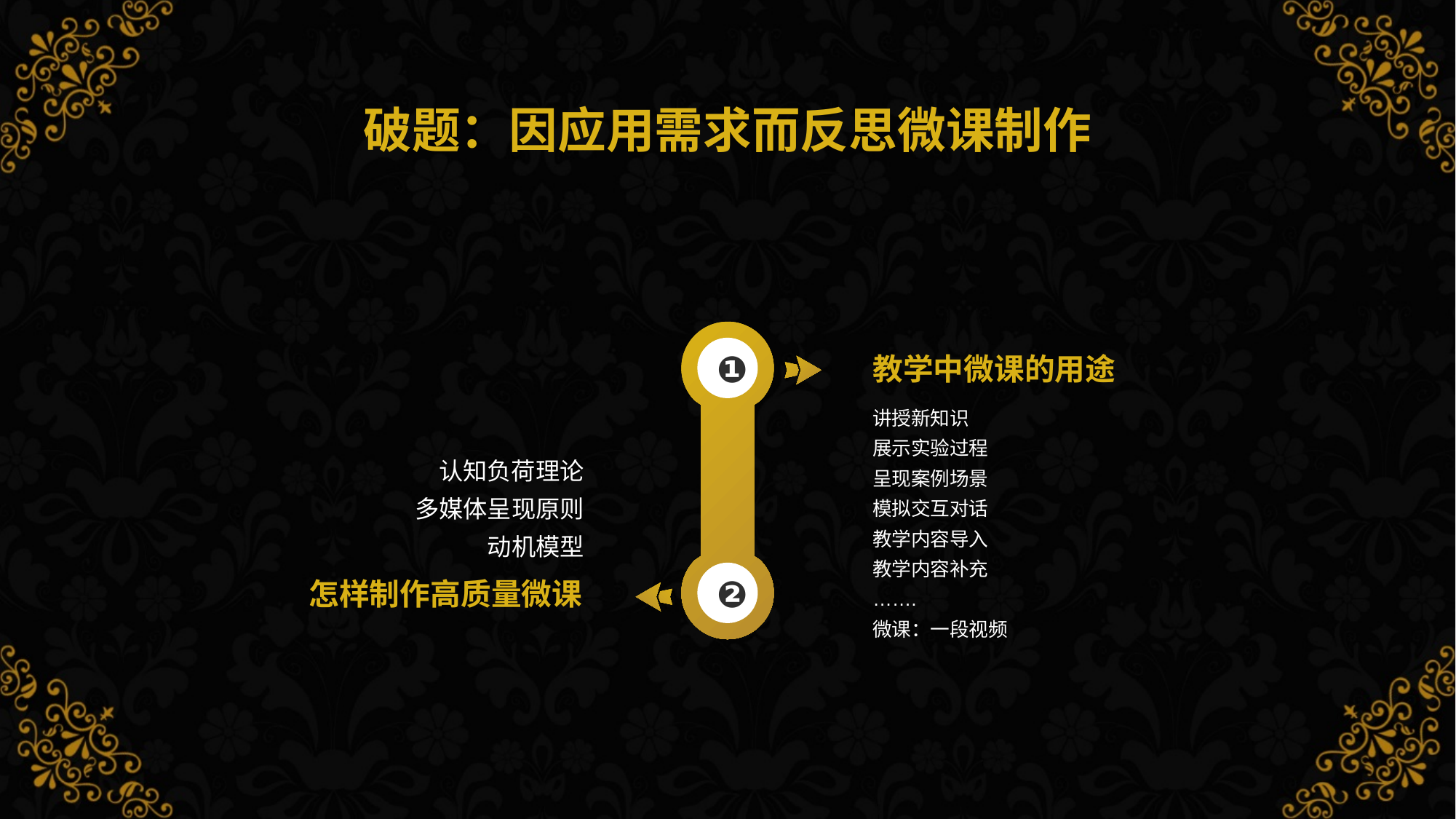

# 破题：因应用需求而反思微课制作
认知负荷理论
多媒体呈现原则
动机模型

❶
教学中微课的用途

讲授新知识
展示实验过程
呈现案例场景
模拟交互对话
教学内容导入
教学内容补充
…….
微课：一段视频

❷
怎样制作高质量微课